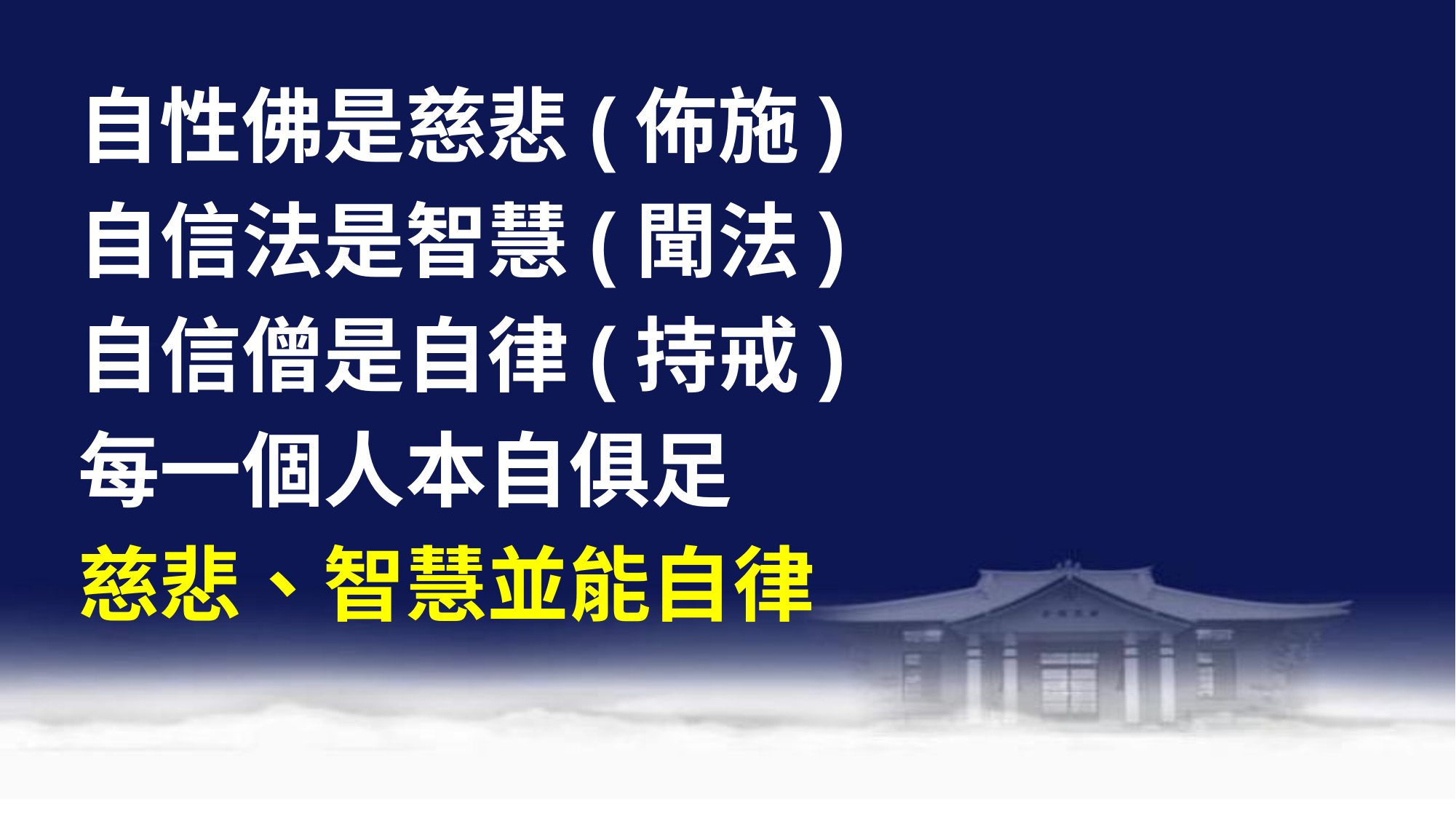

#
自性佛是慈悲(佈施)
自信法是智慧(聞法)
自信僧是自律(持戒)
每一個人本自俱足
慈悲、智慧並能自律